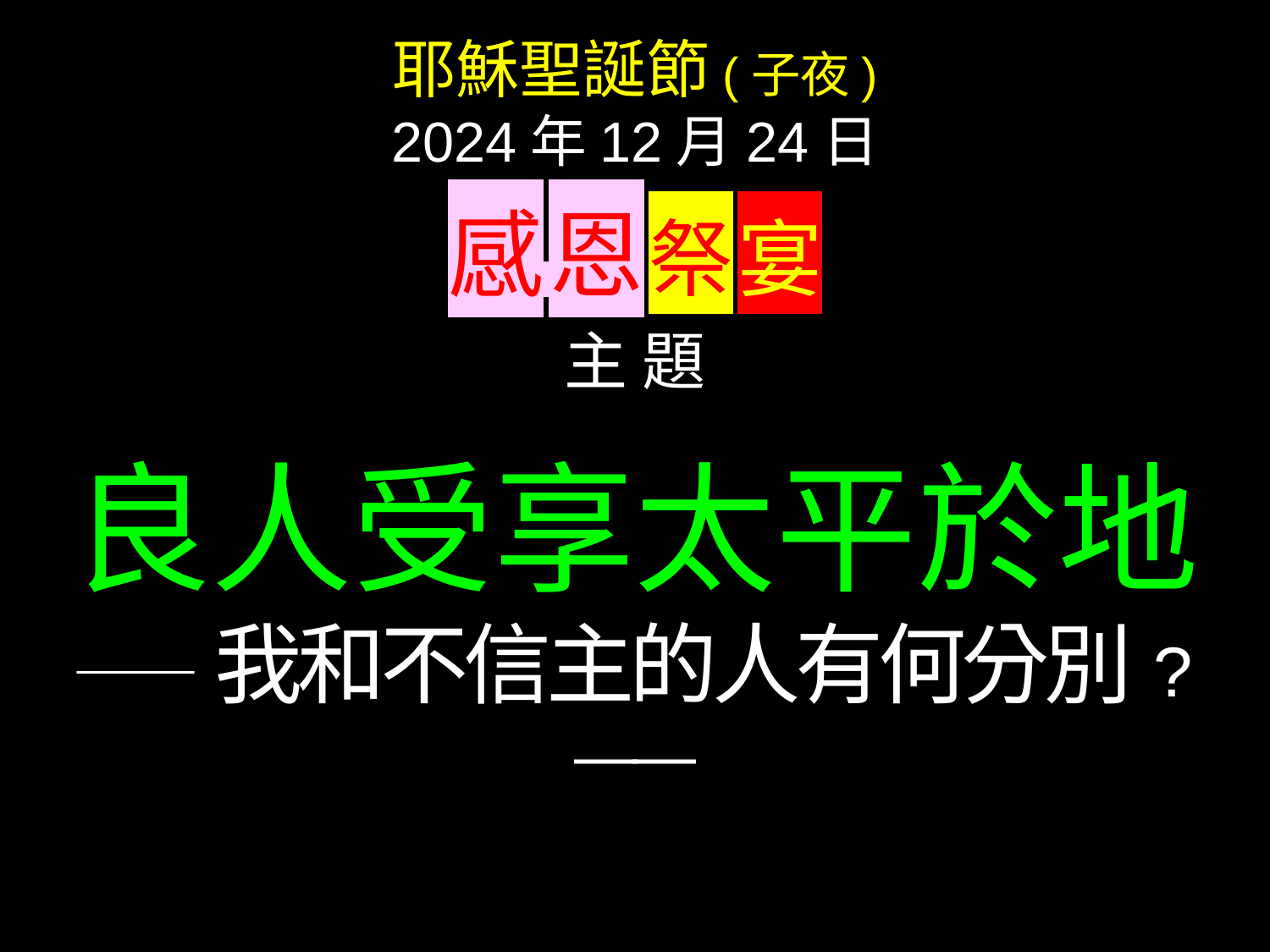

耶穌聖誕節 (子夜)
2024年12月24日
感 恩 祭 宴

主 題

良人受享太平於地
——我和不信主的人有何分別?——